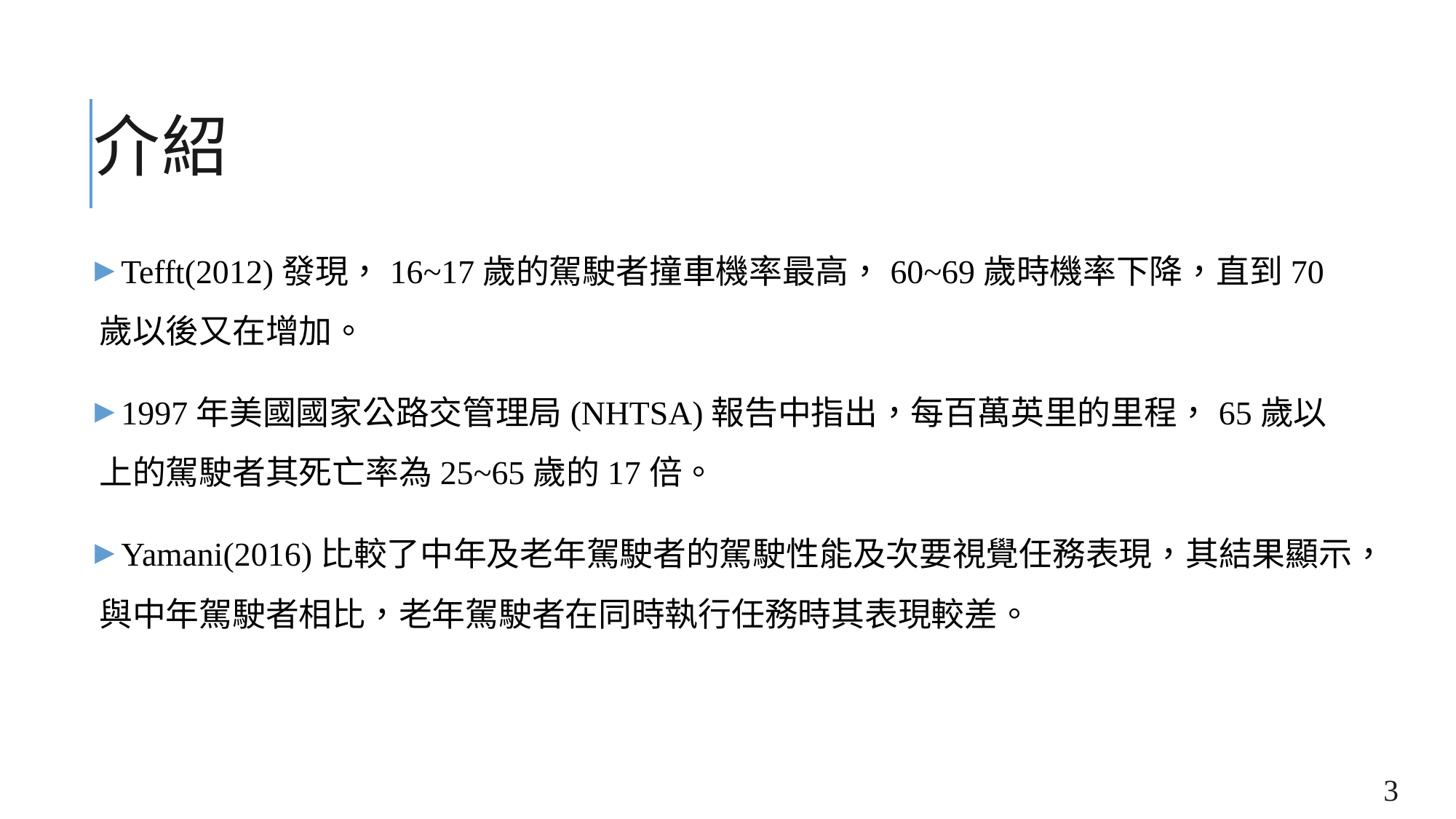

# 介紹
Tefft(2012)發現，16~17歲的駕駛者撞車機率最高，60~69歲時機率下降，直到70歲以後又在增加。
1997年美國國家公路交管理局(NHTSA)報告中指出，每百萬英里的里程，65歲以上的駕駛者其死亡率為25~65歲的17倍。
Yamani(2016)比較了中年及老年駕駛者的駕駛性能及次要視覺任務表現，其結果顯示，與中年駕駛者相比，老年駕駛者在同時執行任務時其表現較差。
3